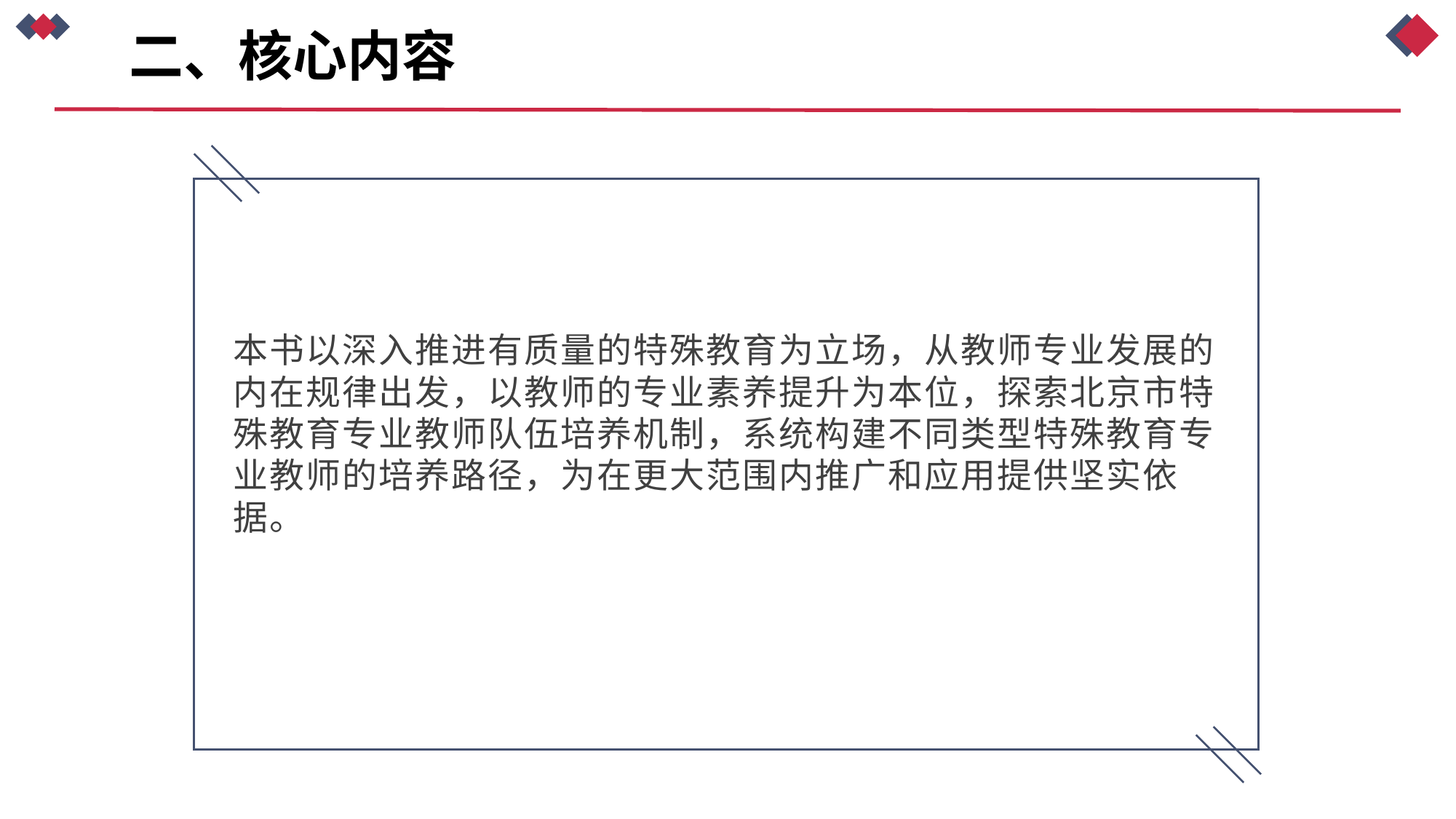

二、核心内容

本书以深入推进有质量的特殊教育为立场，从教师专业发展的内在规律出发，以教师的专业素养提升为本位，探索北京市特殊教育专业教师队伍培养机制，系统构建不同类型特殊教育专业教师的培养路径，为在更大范围内推广和应用提供坚实依据。